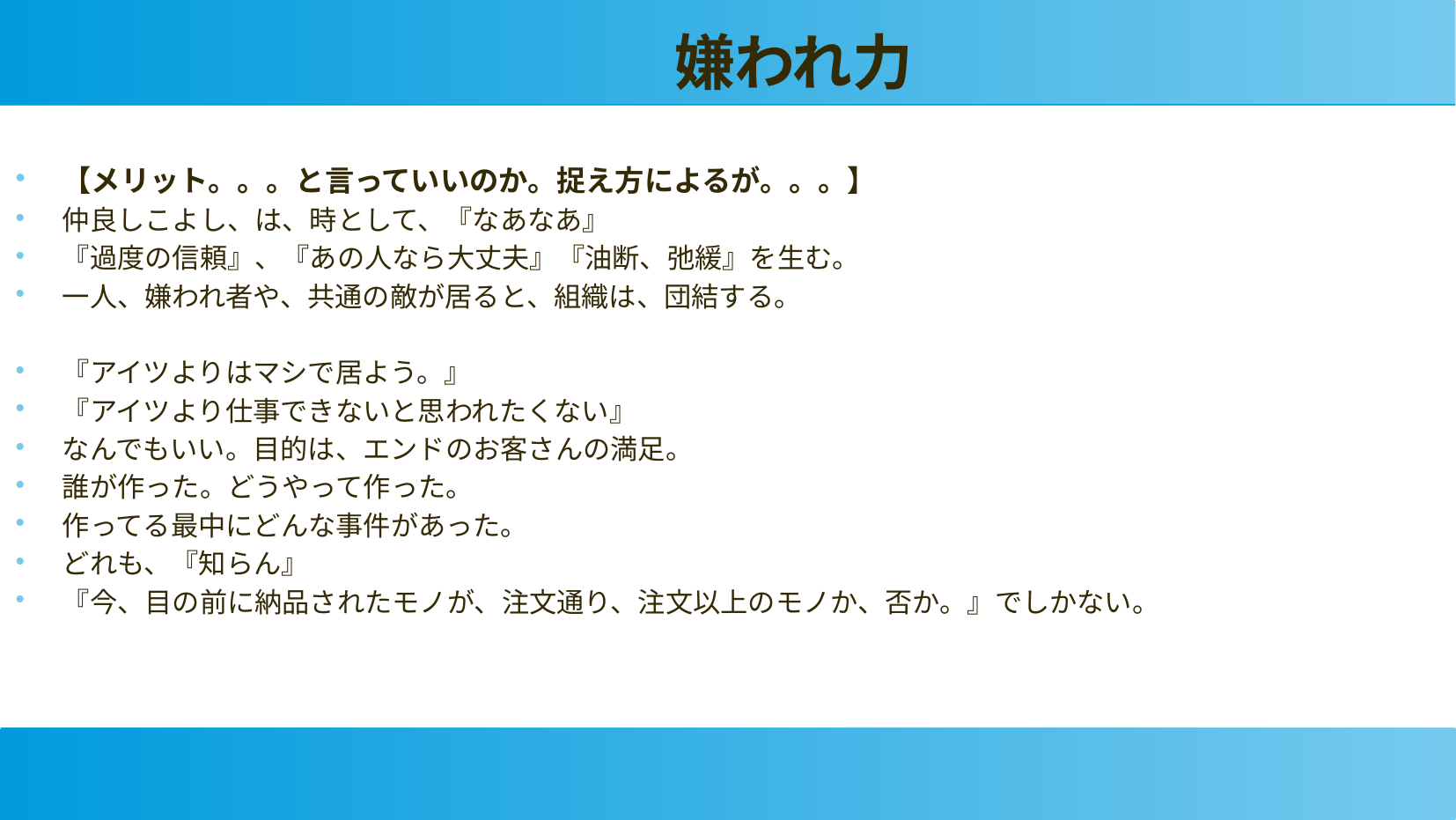

嫌われ力

【メリット。。。と言っていいのか。捉え方によるが。。。】
仲良しこよし、は、時として、『なあなあ』
『過度の信頼』、『あの人なら大丈夫』『油断、弛緩』を生む。
一人、嫌われ者や、共通の敵が居ると、組織は、団結する。

『アイツよりはマシで居よう。』
『アイツより仕事できないと思われたくない』
なんでもいい。目的は、エンドのお客さんの満足。
誰が作った。どうやって作った。
作ってる最中にどんな事件があった。
どれも、『知らん』
『今、目の前に納品されたモノが、注文通り、注文以上のモノか、否か。』でしかない。